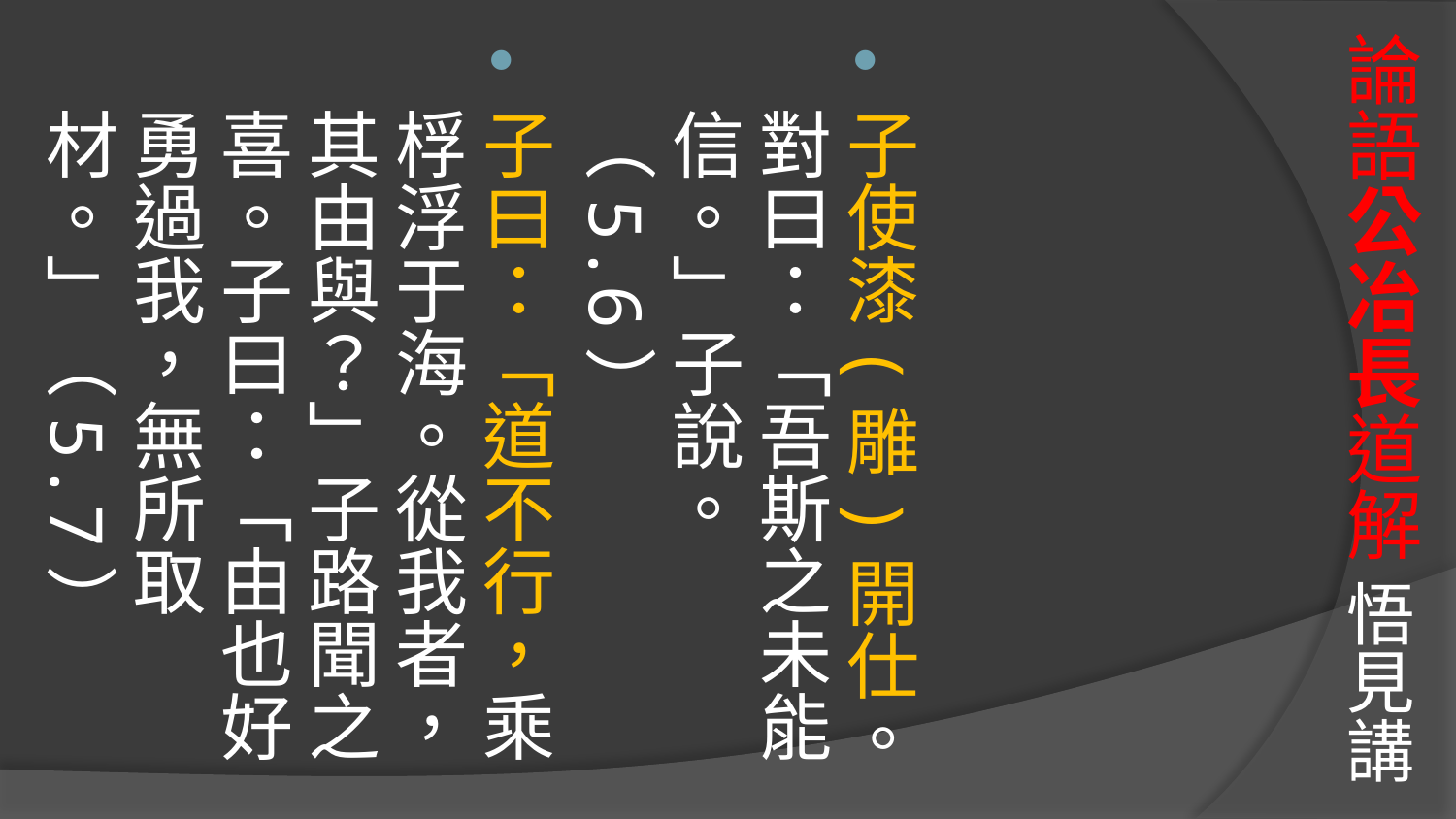

# 論語公冶長道解 悟見講
子使漆(雕)開仕。對曰：「吾斯之未能信。」子說。（5.6）
子曰：「道不行，乘桴浮于海。從我者，其由與？」子路聞之喜。子曰：「由也好勇過我，無所取材。」（5.7）